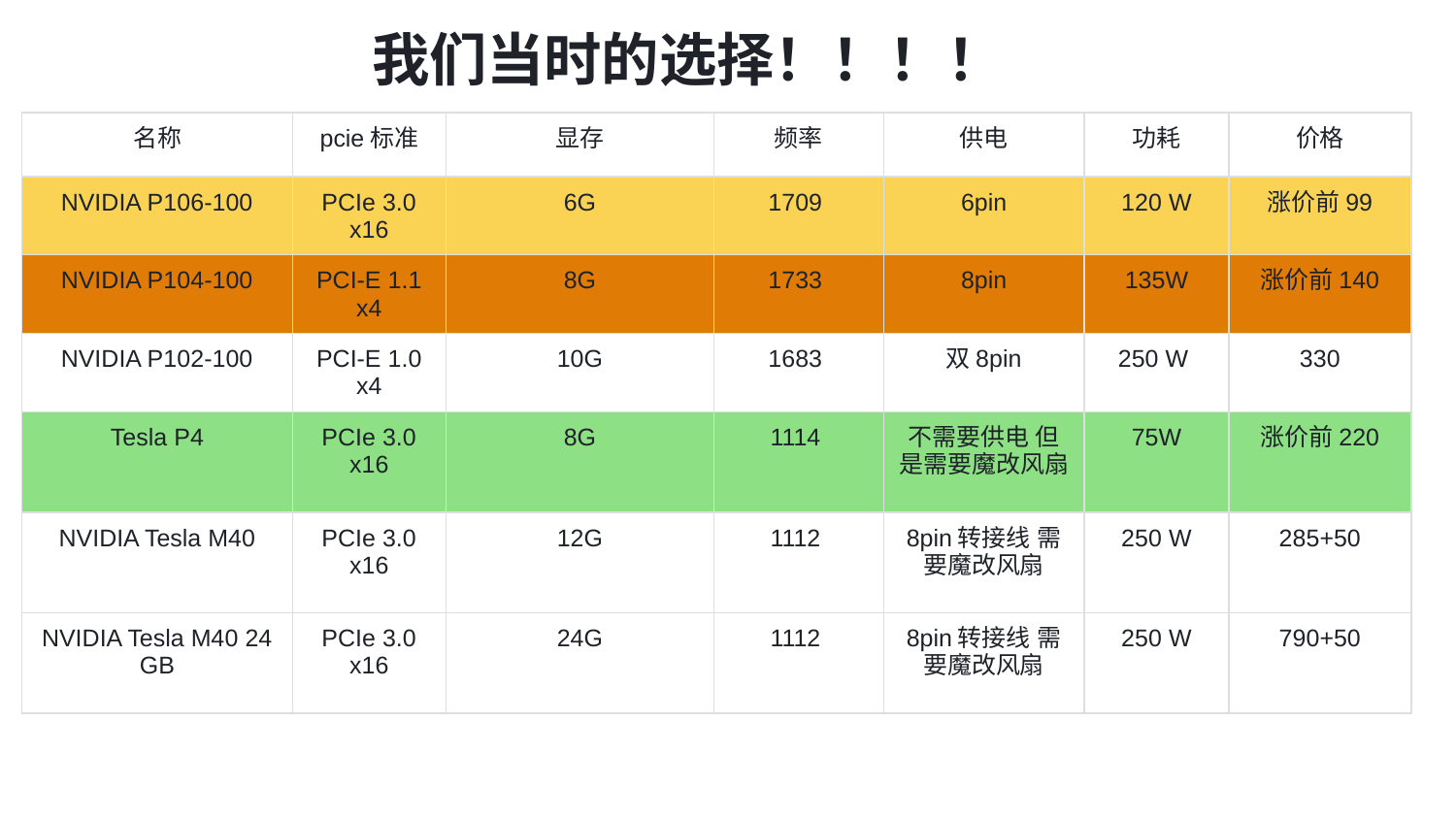

我们当时的选择！！！！
| 名称 | pcie标准 | 显存 | 频率 | 供电 | 功耗 | 价格 |
| --- | --- | --- | --- | --- | --- | --- |
| NVIDIA P106-100 | PCIe 3.0 x16 | 6G | 1709 | 6pin | 120 W | 涨价前99 |
| NVIDIA P104-100 | PCI-E 1.1 x4 | 8G | 1733 | 8pin | 135W | 涨价前140 |
| NVIDIA P102-100 | PCI-E 1.0 x4 | 10G | 1683 | 双8pin | 250 W | 330 |
| Tesla P4 | PCIe 3.0 x16 | 8G | 1114 | 不需要供电 但是需要魔改风扇 | 75W | 涨价前220 |
| NVIDIA Tesla M40 | PCIe 3.0 x16 | 12G | 1112 | 8pin转接线 需要魔改风扇 | 250 W | 285+50 |
| NVIDIA Tesla M40 24 GB | PCIe 3.0 x16 | 24G | 1112 | 8pin转接线 需要魔改风扇 | 250 W | 790+50 |